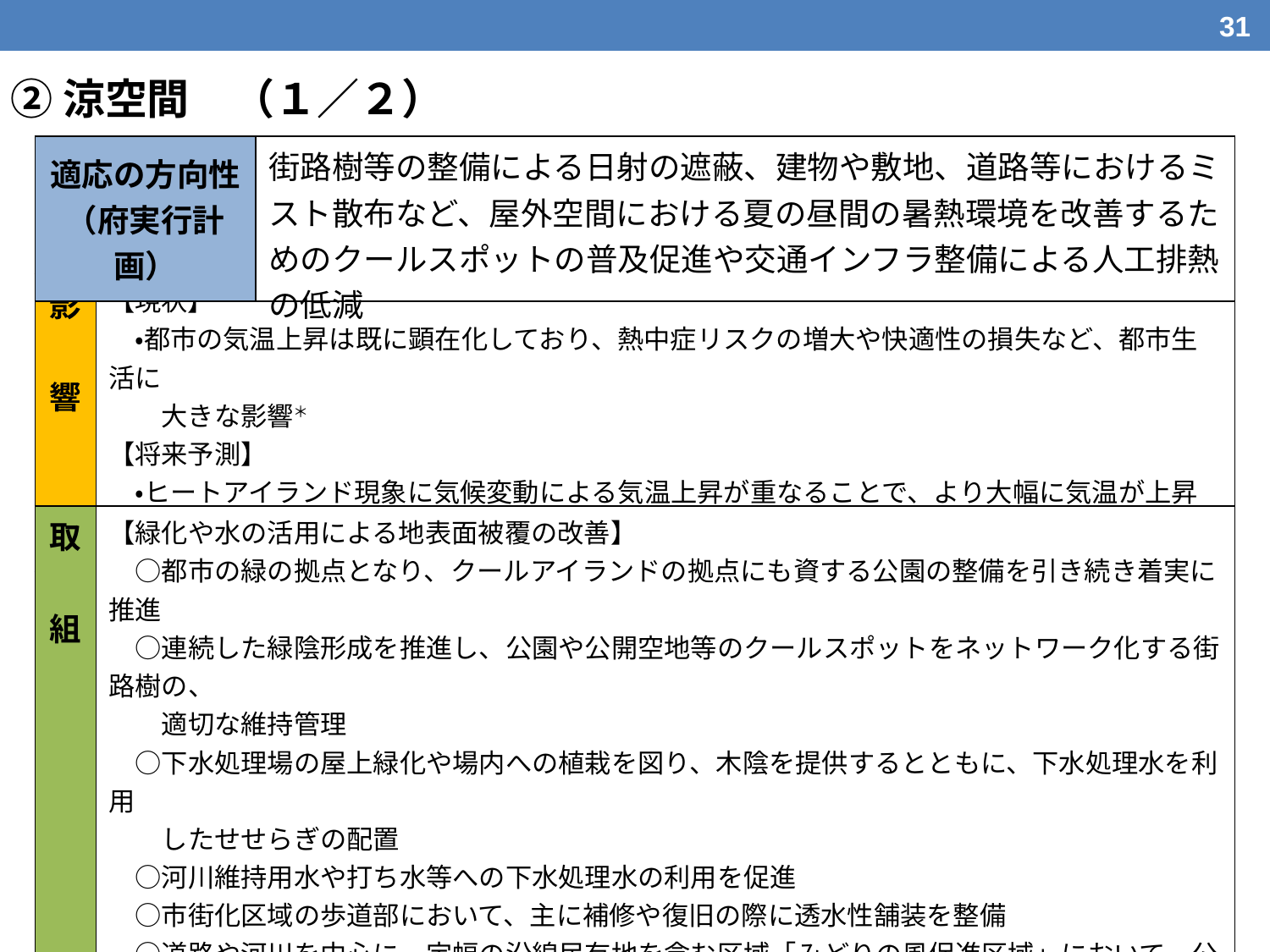

31
　② 涼空間　（１／２）
| 適応の方向性 （府実行計画） | 街路樹等の整備による日射の遮蔽、建物や敷地、道路等におけるミスト散布など、屋外空間における夏の昼間の暑熱環境を改善するためのクールスポットの普及促進や交通インフラ整備による人工排熱の低減 |
| --- | --- |
| 影　響 | 【現状】 　・都市の気温上昇は既に顕在化しており、熱中症リスクの増大や快適性の損失など、都市生活に 　　大きな影響＊　　　　　　　　　　　　　　　　　　　　　　　　　　　　　　　　 【将来予測】 　・ヒートアイランド現象に気候変動による気温上昇が重なることで、より大幅に気温が上昇する 　　ことが懸念＊　　　　　　　　　　　　　　　　　　　　　　　　 　　　　　　　　　（＊国の適応計画より） |
| --- | --- |
| 取　組 | 【緑化や水の活用による地表面被覆の改善】 　○都市の緑の拠点となり、クールアイランドの拠点にも資する公園の整備を引き続き着実に推進 　○連続した緑陰形成を推進し、公園や公開空地等のクールスポットをネットワーク化する街路樹の、　　 　　適切な維持管理 　○下水処理場の屋上緑化や場内への植栽を図り、木陰を提供するとともに、下水処理水を利用 　　したせせらぎの配置 　○河川維持用水や打ち水等への下水処理水の利用を促進 　○市街化区域の歩道部において、主に補修や復旧の際に透水性舗装を整備 　○道路や河川を中心に一定幅の沿線民有地を含む区域「みどりの風促進区域」において、公共 　　空間と沿道民有地の緑化を推進 　○森林環境税の活用による「都市緑化を活用した猛暑対策事業」を通じた駅前広場などにおける 　　植樹や暑熱環境改善設備の設置 |
| --- | --- |